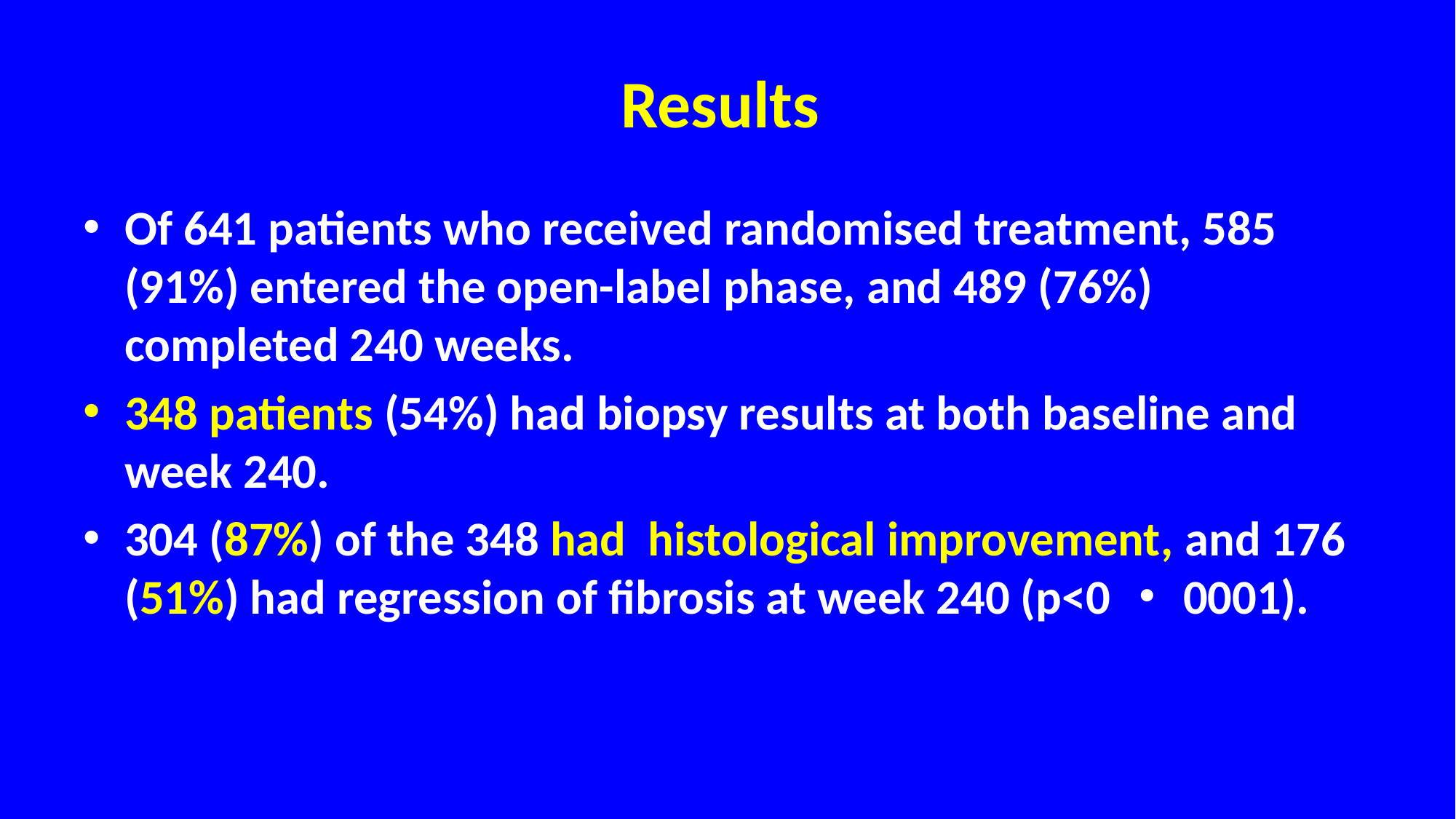

# Results
Of 641 patients who received randomised treatment, 585 (91%) entered the open-label phase, and 489 (76%) completed 240 weeks.
348 patients (54%) had biopsy results at both baseline and week 240.
304 (87%) of the 348 had  histological improvement, and 176 (51%) had regression of fibrosis at week 240 (p<0・0001).